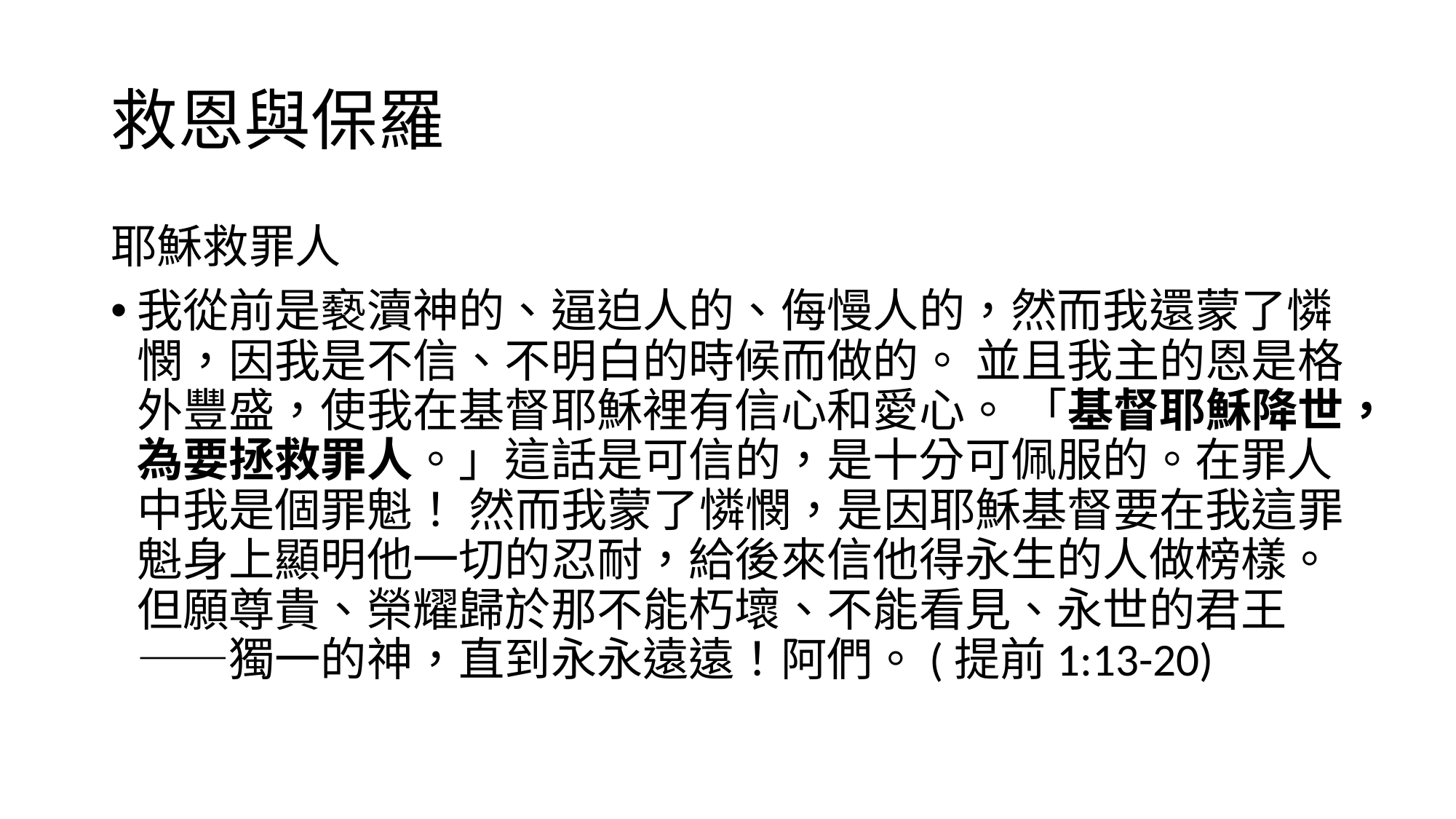

# 救恩與保羅
耶穌救罪人
我從前是褻瀆神的、逼迫人的、侮慢人的，然而我還蒙了憐憫，因我是不信、不明白的時候而做的。 並且我主的恩是格外豐盛，使我在基督耶穌裡有信心和愛心。 「基督耶穌降世，為要拯救罪人。」這話是可信的，是十分可佩服的。在罪人中我是個罪魁！ 然而我蒙了憐憫，是因耶穌基督要在我這罪魁身上顯明他一切的忍耐，給後來信他得永生的人做榜樣。 但願尊貴、榮耀歸於那不能朽壞、不能看見、永世的君王——獨一的神，直到永永遠遠！阿們。(提前1:13-20)